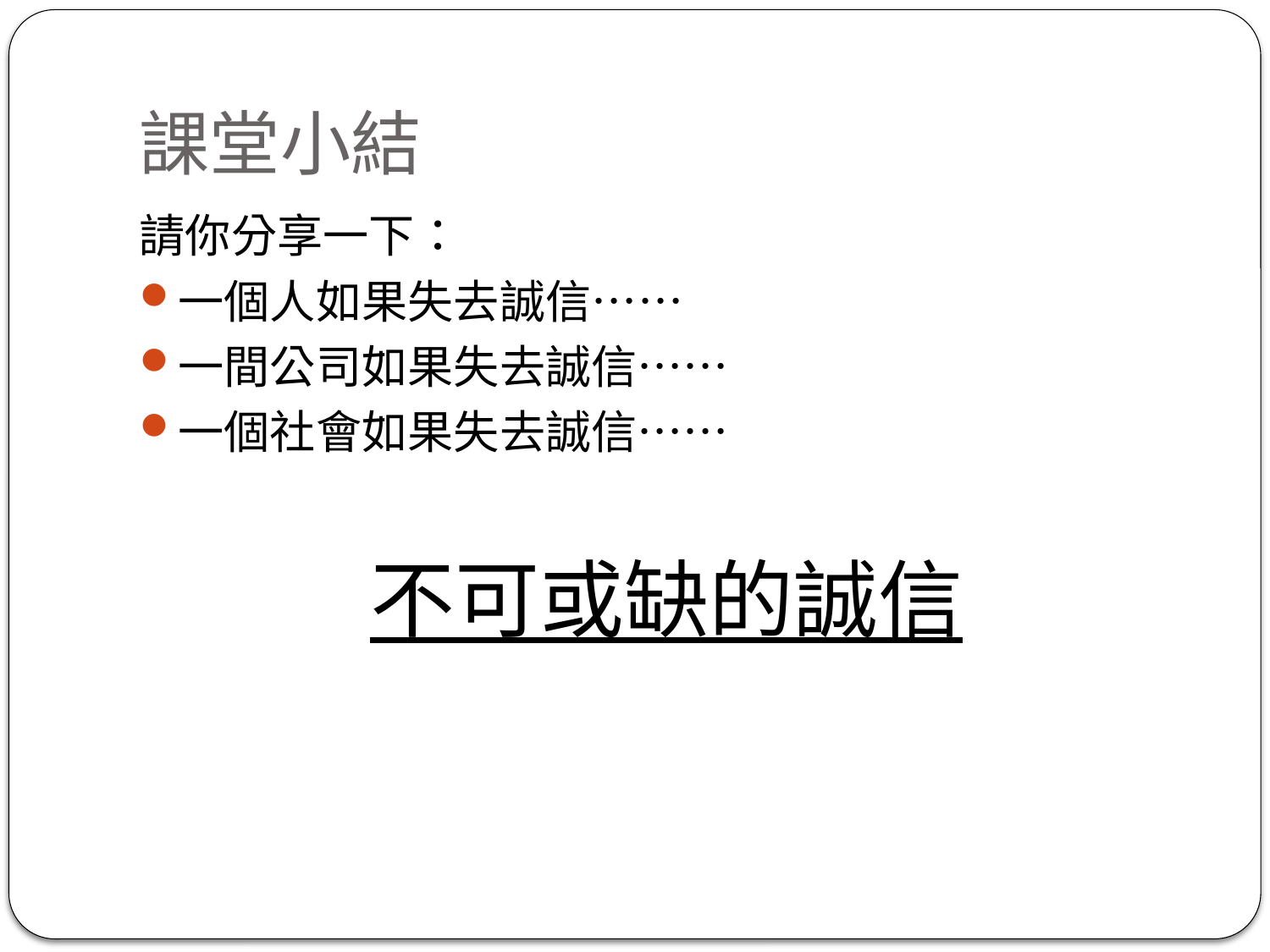

# 課堂小結
請你分享一下：
一個人如果失去誠信……
一間公司如果失去誠信……
一個社會如果失去誠信……

不可或缺的誠信